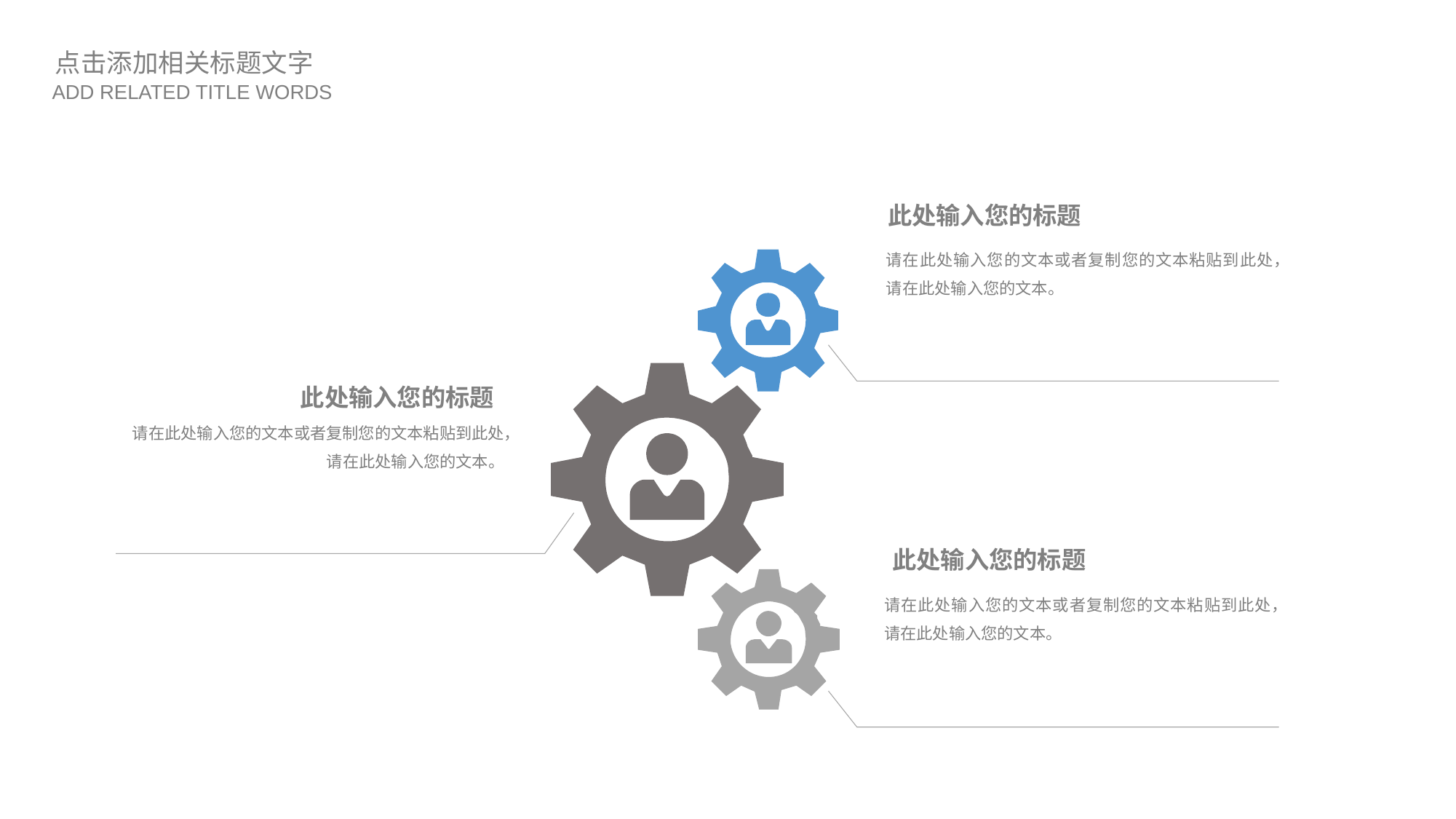

点击添加相关标题文字
ADD RELATED TITLE WORDS
此处输入您的标题
请在此处输入您的文本或者复制您的文本粘贴到此处，请在此处输入您的文本。

此处输入您的标题
请在此处输入您的文本或者复制您的文本粘贴到此处，请在此处输入您的文本。

此处输入您的标题

请在此处输入您的文本或者复制您的文本粘贴到此处，请在此处输入您的文本。